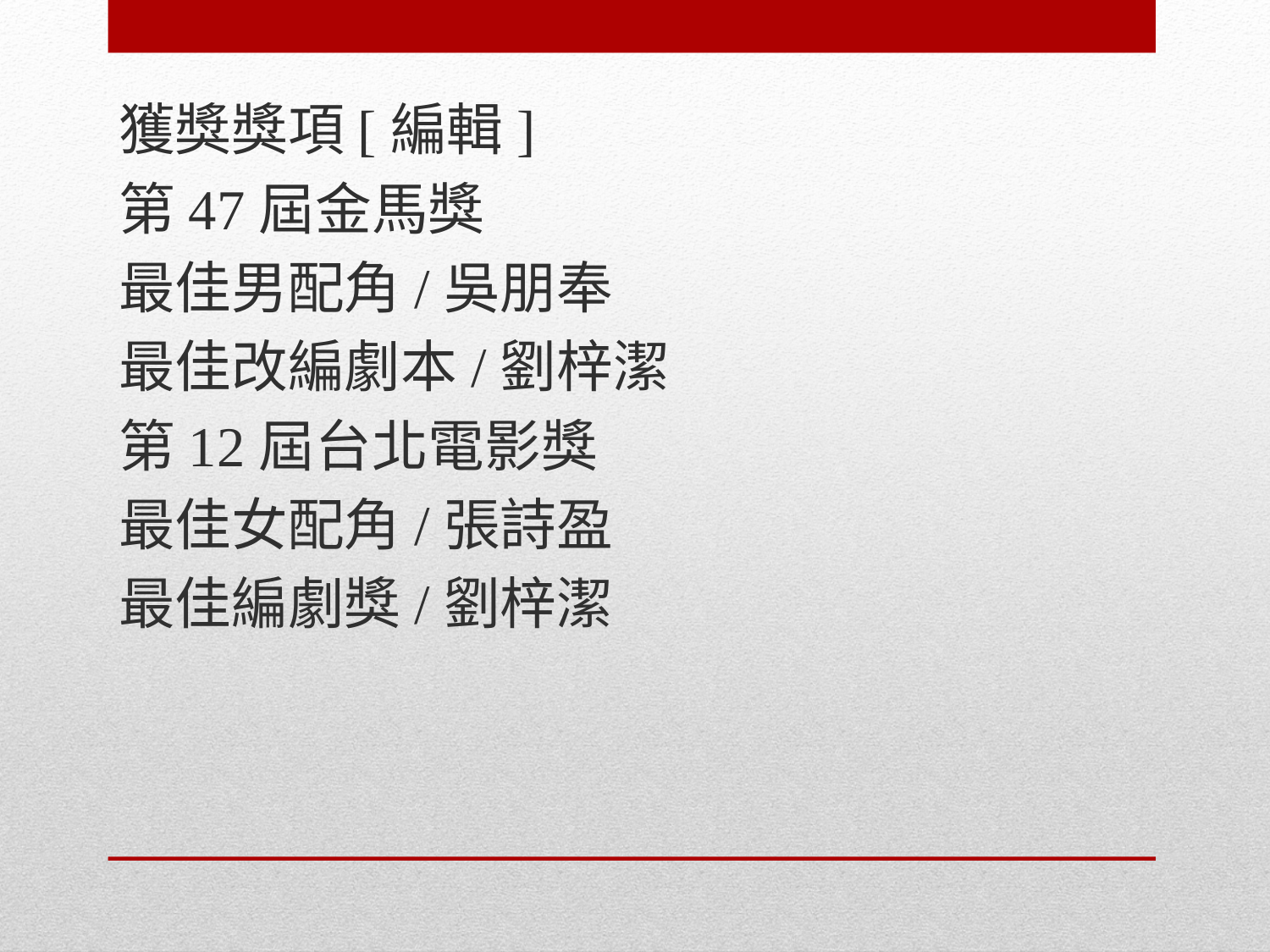

獲獎獎項[編輯]
第47屆金馬獎
最佳男配角/吳朋奉
最佳改編劇本/劉梓潔
第12屆台北電影獎
最佳女配角/張詩盈
最佳編劇獎/劉梓潔
#